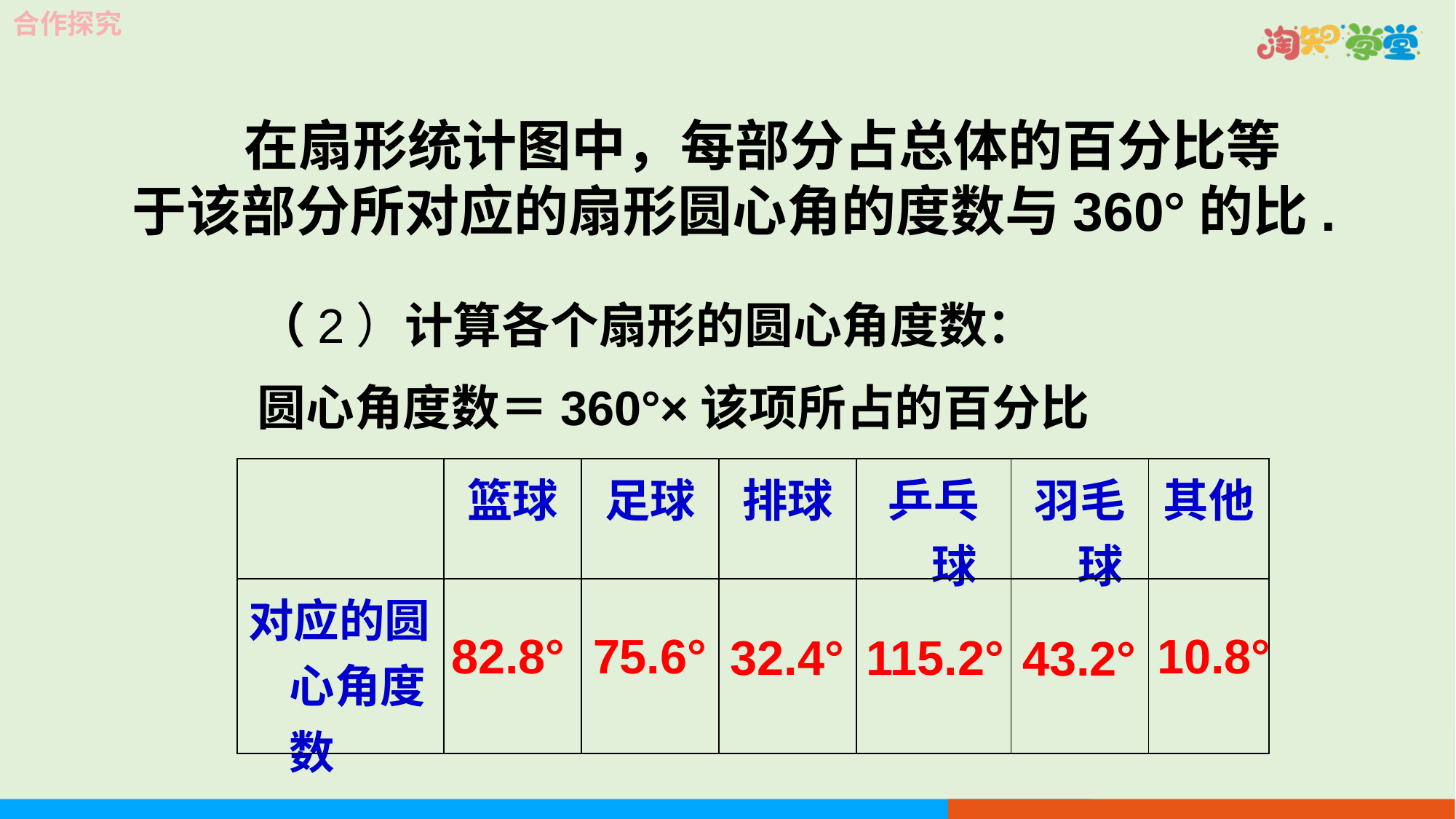

合作探究

        在扇形统计图中，每部分占总体的百分比等于该部分所对应的扇形圆心角的度数与360°的比.
（2）计算各个扇形的圆心角度数：
圆心角度数＝360°×该项所占的百分比
|  | 篮球 | 足球 | 排球 | 乒乓球 | 羽毛球 | 其他 |
| --- | --- | --- | --- | --- | --- | --- |
| 对应的圆心角度数 |  |  |  |  |  |  |
75.6°
10.8°
82.8°
32.4°
115.2°
43.2°